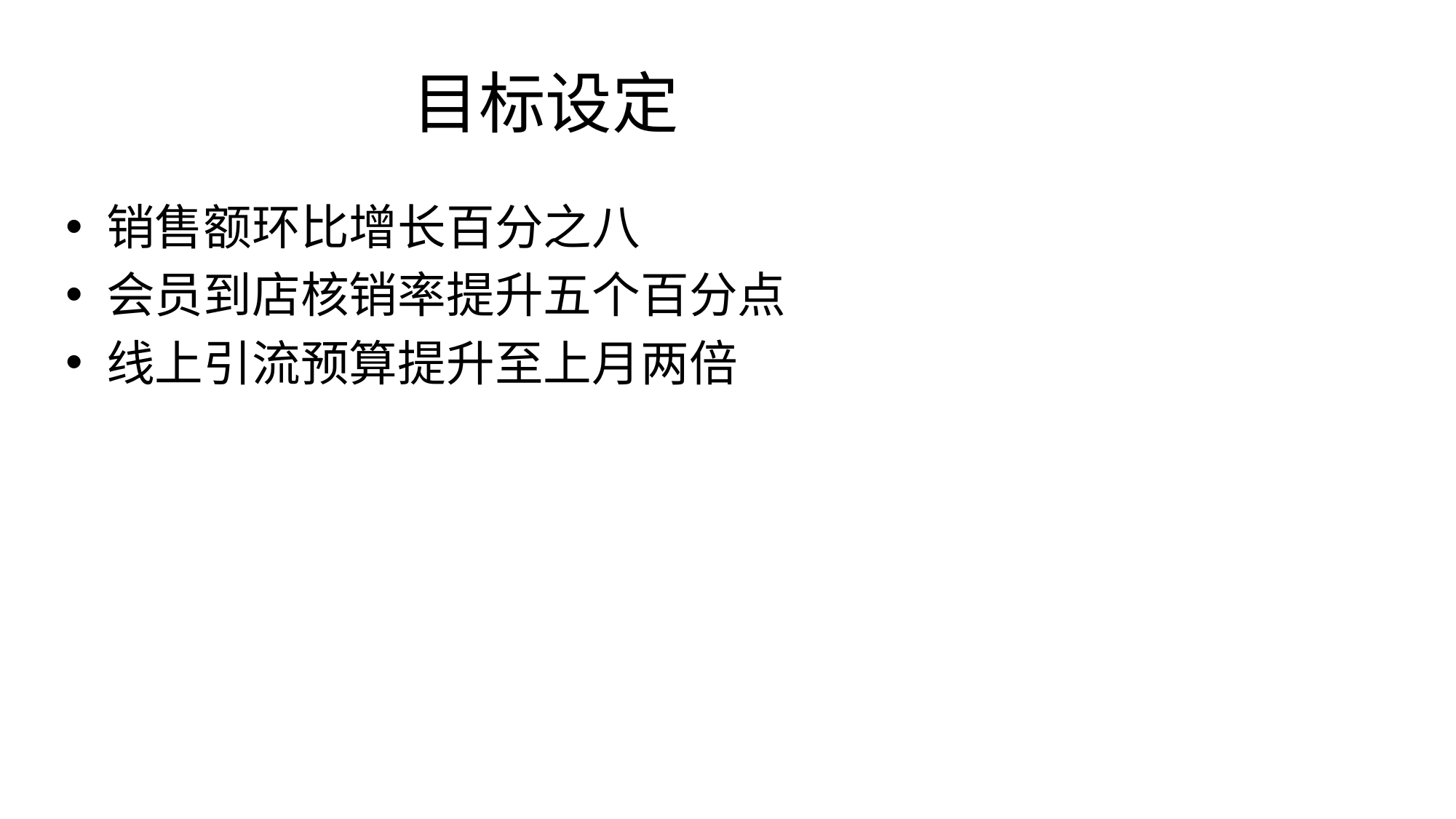

# 目标设定
销售额环比增长百分之八
会员到店核销率提升五个百分点
线上引流预算提升至上月两倍